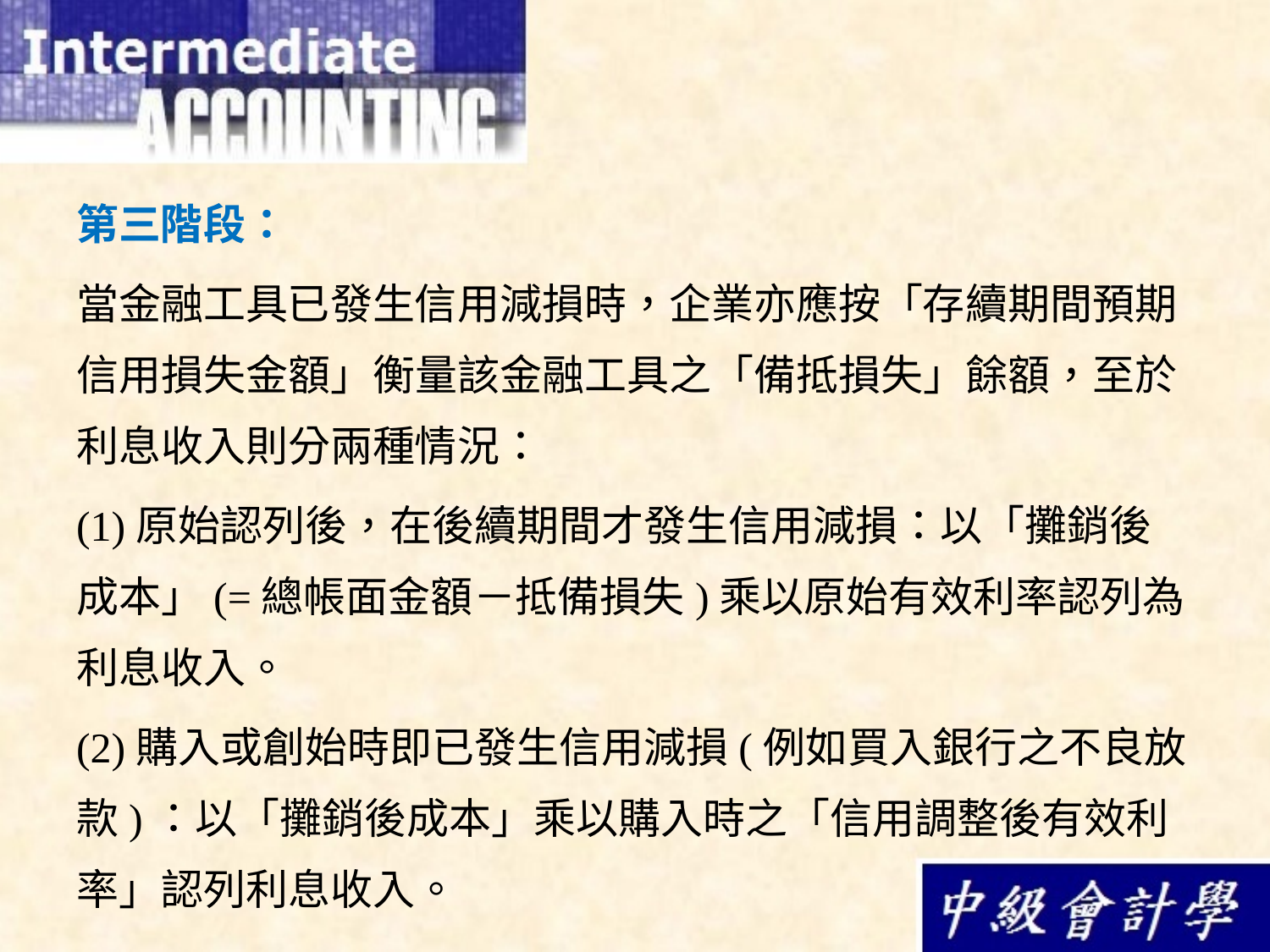

第三階段：
當金融工具已發生信用減損時，企業亦應按「存續期間預期信用損失金額」衡量該金融工具之「備抵損失」餘額，至於利息收入則分兩種情況：
(1)原始認列後，在後續期間才發生信用減損：以「攤銷後成本」(=總帳面金額－抵備損失)乘以原始有效利率認列為利息收入。
(2)購入或創始時即已發生信用減損(例如買入銀行之不良放款)：以「攤銷後成本」乘以購入時之「信用調整後有效利率」認列利息收入。